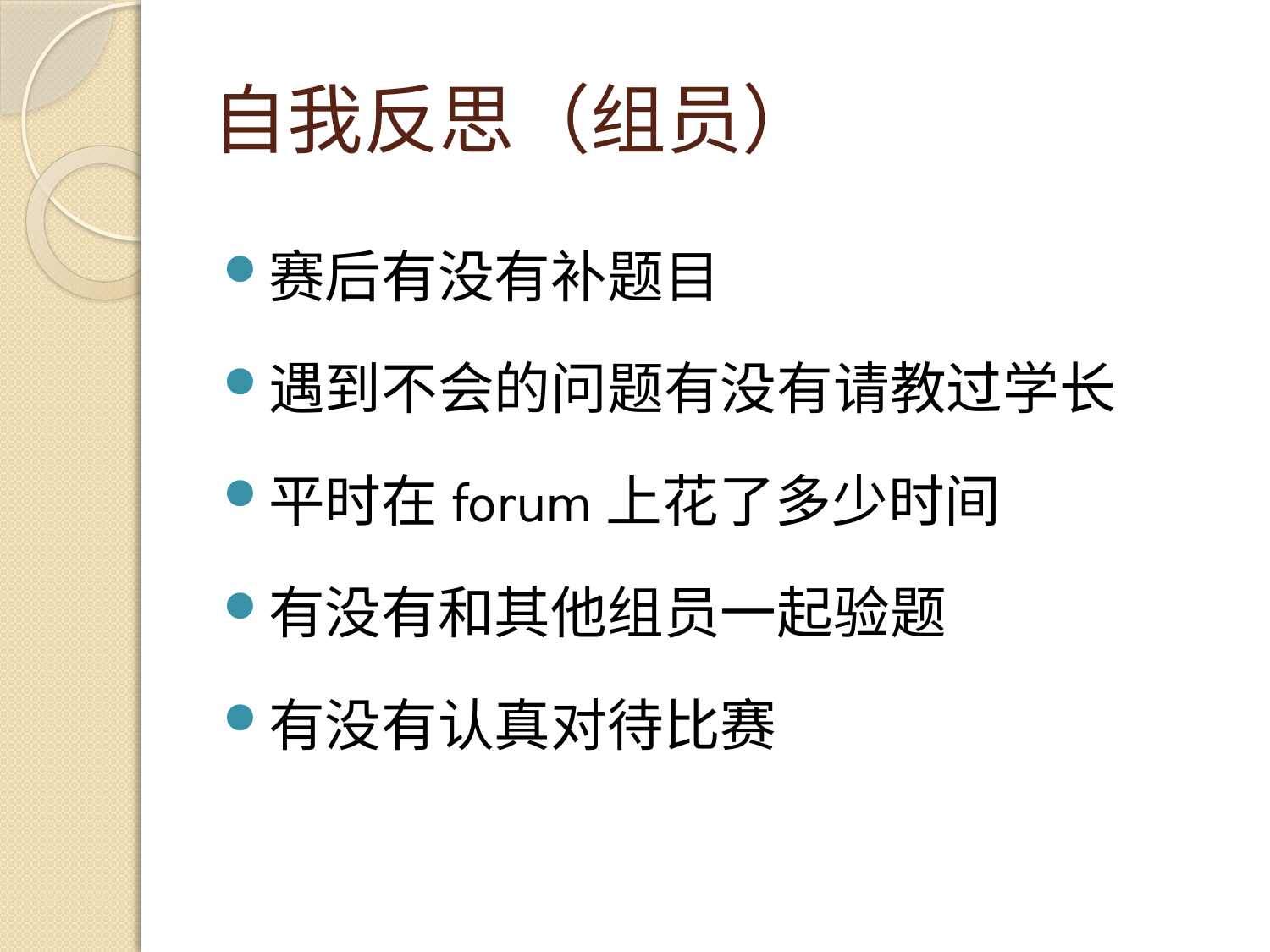

# 自我反思（组员）
赛后有没有补题目
遇到不会的问题有没有请教过学长
平时在forum上花了多少时间
有没有和其他组员一起验题
有没有认真对待比赛